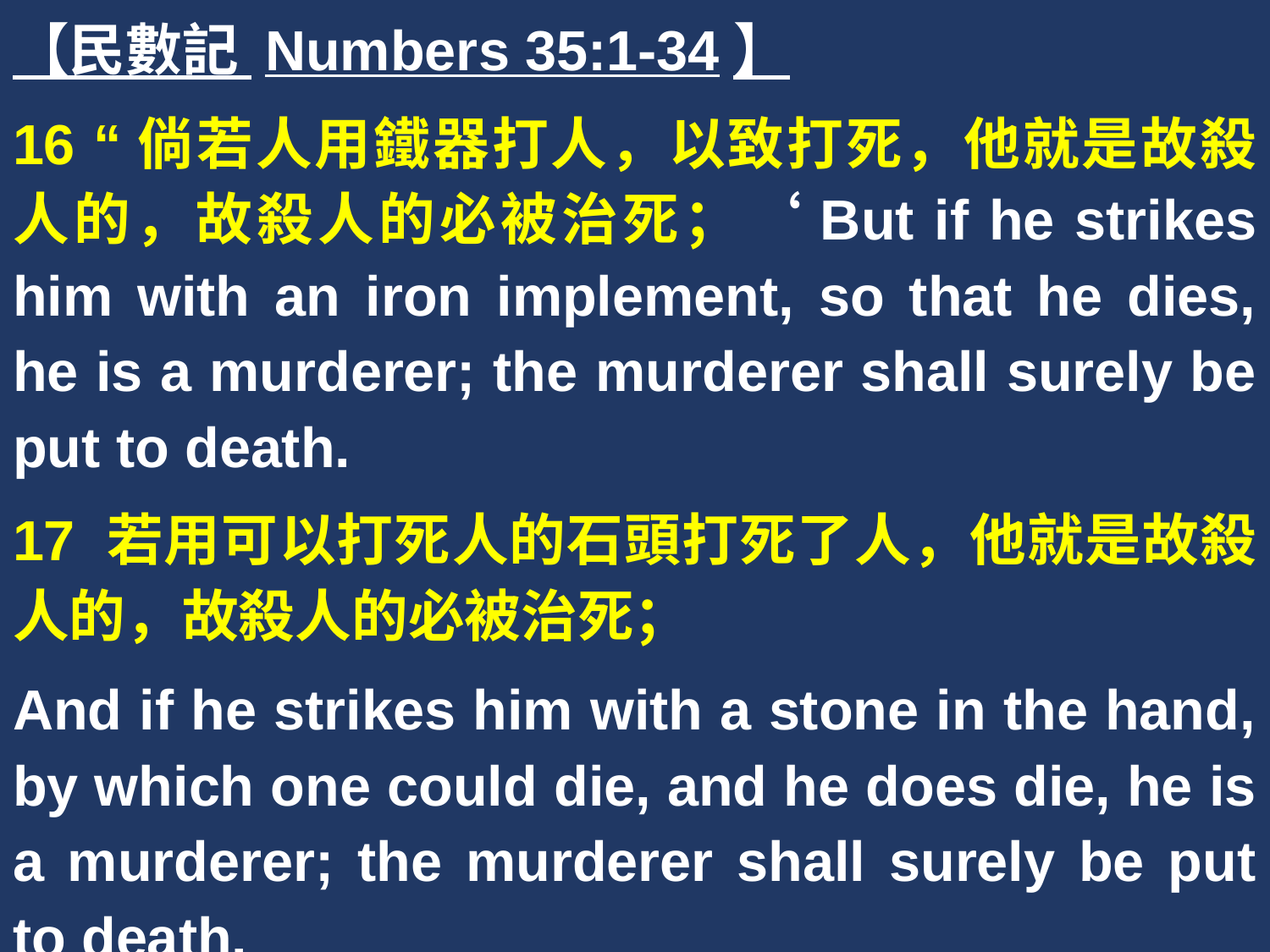

【民數記 Numbers 35:1-34】
16 “倘若人用鐵器打人，以致打死，他就是故殺人的，故殺人的必被治死；‘But if he strikes him with an iron implement, so that he dies, he is a murderer; the murderer shall surely be put to death.
17 若用可以打死人的石頭打死了人，他就是故殺人的，故殺人的必被治死；
And if he strikes him with a stone in the hand, by which one could die, and he does die, he is a murderer; the murderer shall surely be put to death.